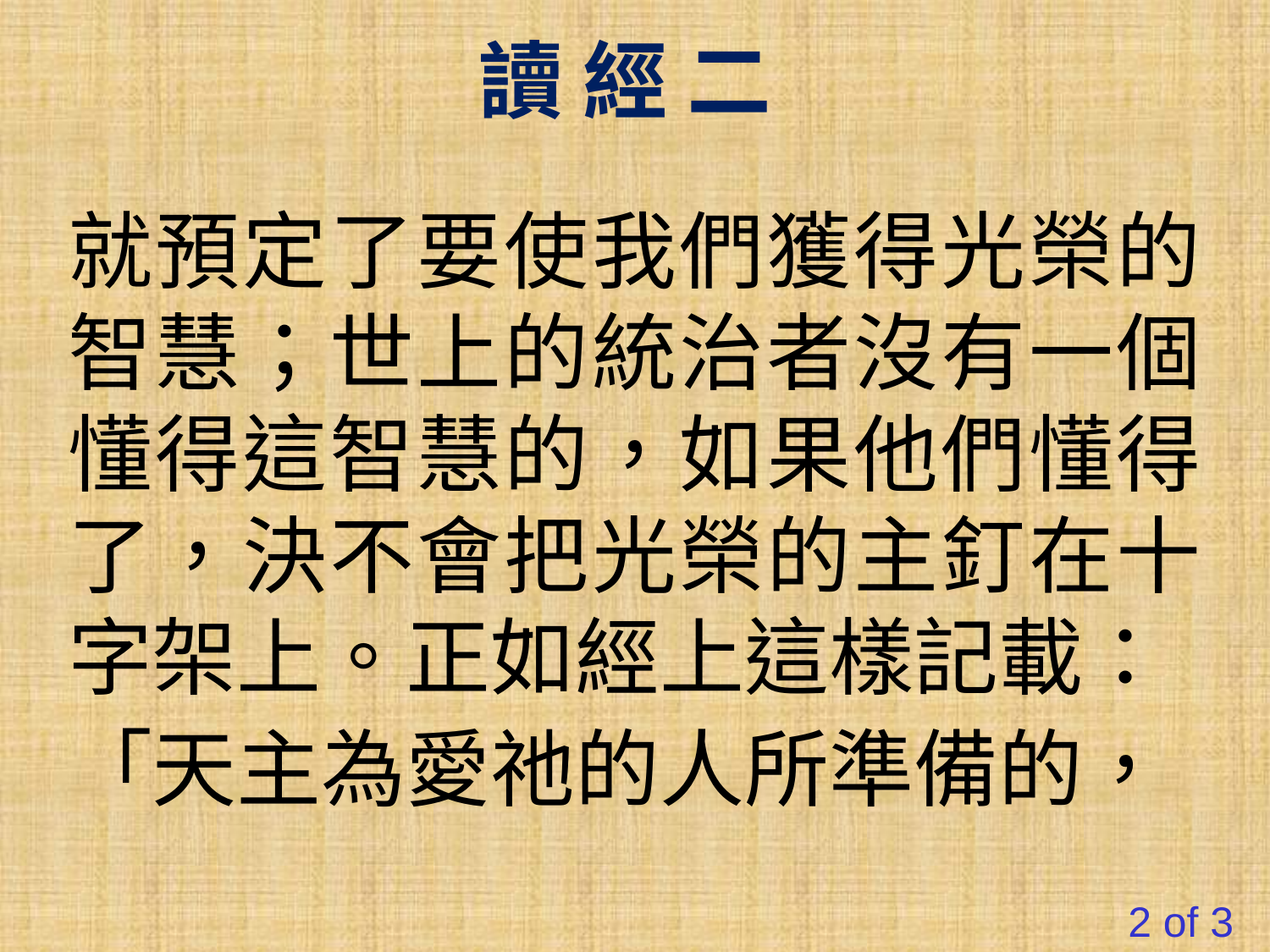

讀 經 二

就預定了要使我們獲得光榮的智慧；世上的統治者沒有一個懂得這智慧的，如果他們懂得了，決不會把光榮的主釘在十字架上。正如經上這樣記載：
「天主為愛祂的人所準備的，
2 of 3